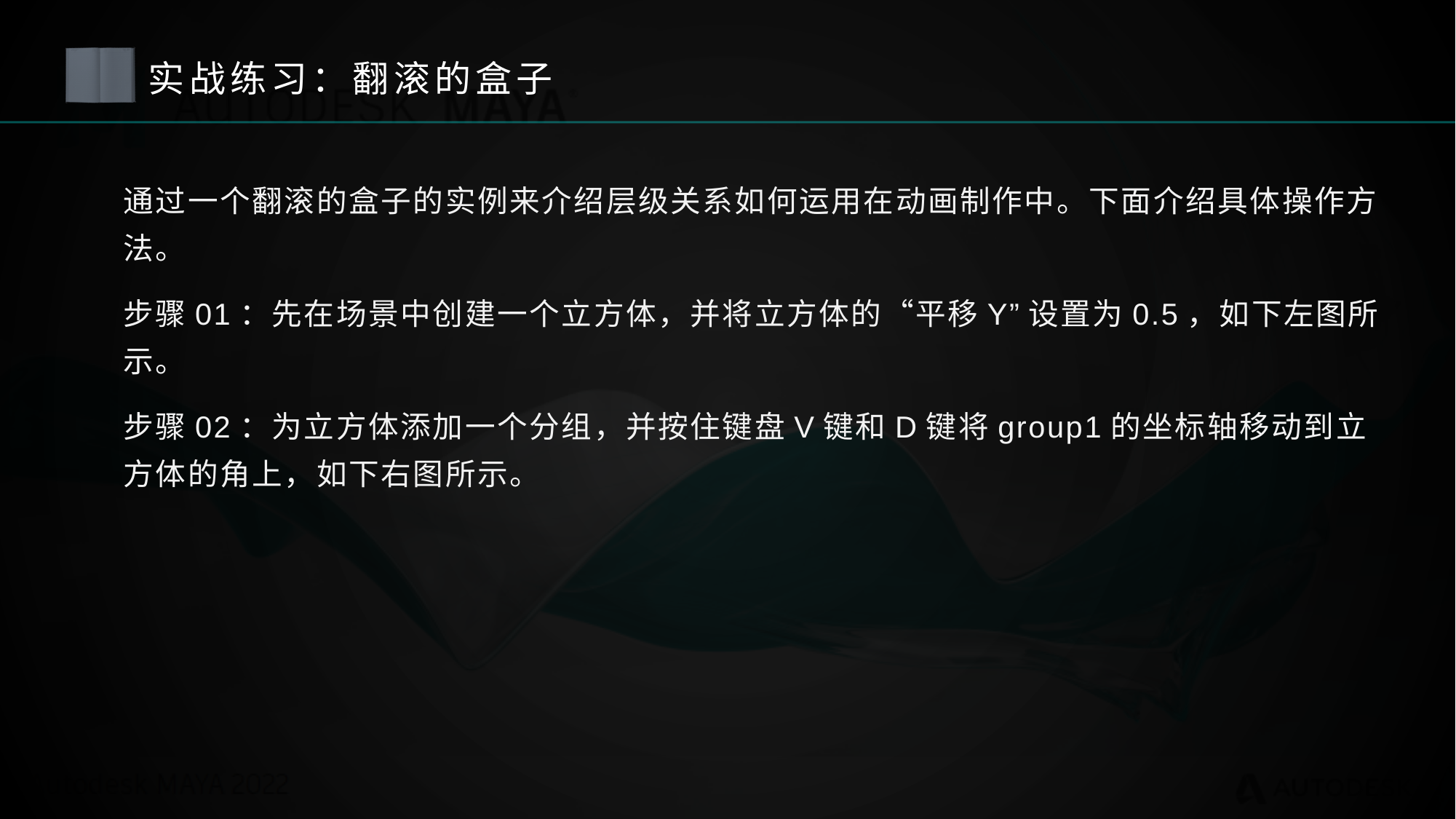

实战练习：翻滚的盒子
通过一个翻滚的盒子的实例来介绍层级关系如何运用在动画制作中。下面介绍具体操作方法。
步骤01：先在场景中创建一个立方体，并将立方体的“平移Y”设置为0.5，如下左图所示。
步骤02：为立方体添加一个分组，并按住键盘V键和D键将group1的坐标轴移动到立方体的角上，如下右图所示。